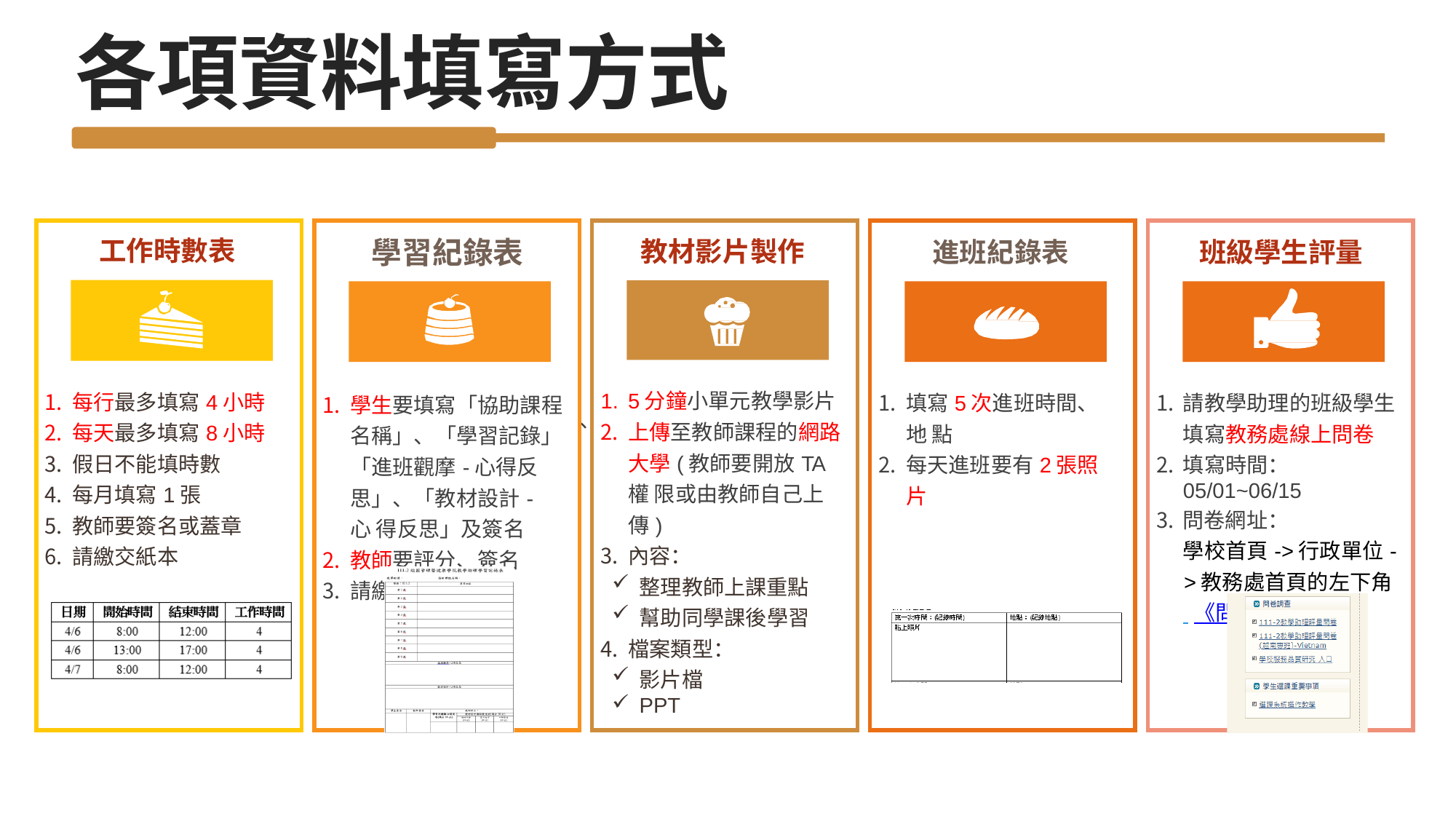

# 各項資料填寫方式
| 工作時數表 每行最多填寫4小時 每天最多填寫8小時 假日不能填時數 每月填寫1張 教師要簽名或蓋章 請繳交紙本 |  | 學習紀錄表 學生要填寫「協助課程 名稱」、「學習記錄」 「進班觀摩-心得反 思」、「教材設計-心 得反思」及簽名 教師要評分、簽名 請繳交紙本 | 、 | 教材影片製作 5分鐘小單元教學影片 上傳至教師課程的網路 大學(教師要開放TA權 限或由教師自己上傳) 內容： 整理教師上課重點 幫助同學課後學習 檔案類型： 影片檔 PPT |  | 進班紀錄表 填寫5次進班時間、地 點 每天進班要有2張照片 |  | 班級學生評量 請教學助理的班級學生 填寫教務處線上問卷 填寫時間： 05/01~06/15 問卷網址： 學校首頁->行政單位- >教務處首頁的左下角 《問卷調查》 |
| --- | --- | --- | --- | --- | --- | --- | --- | --- |